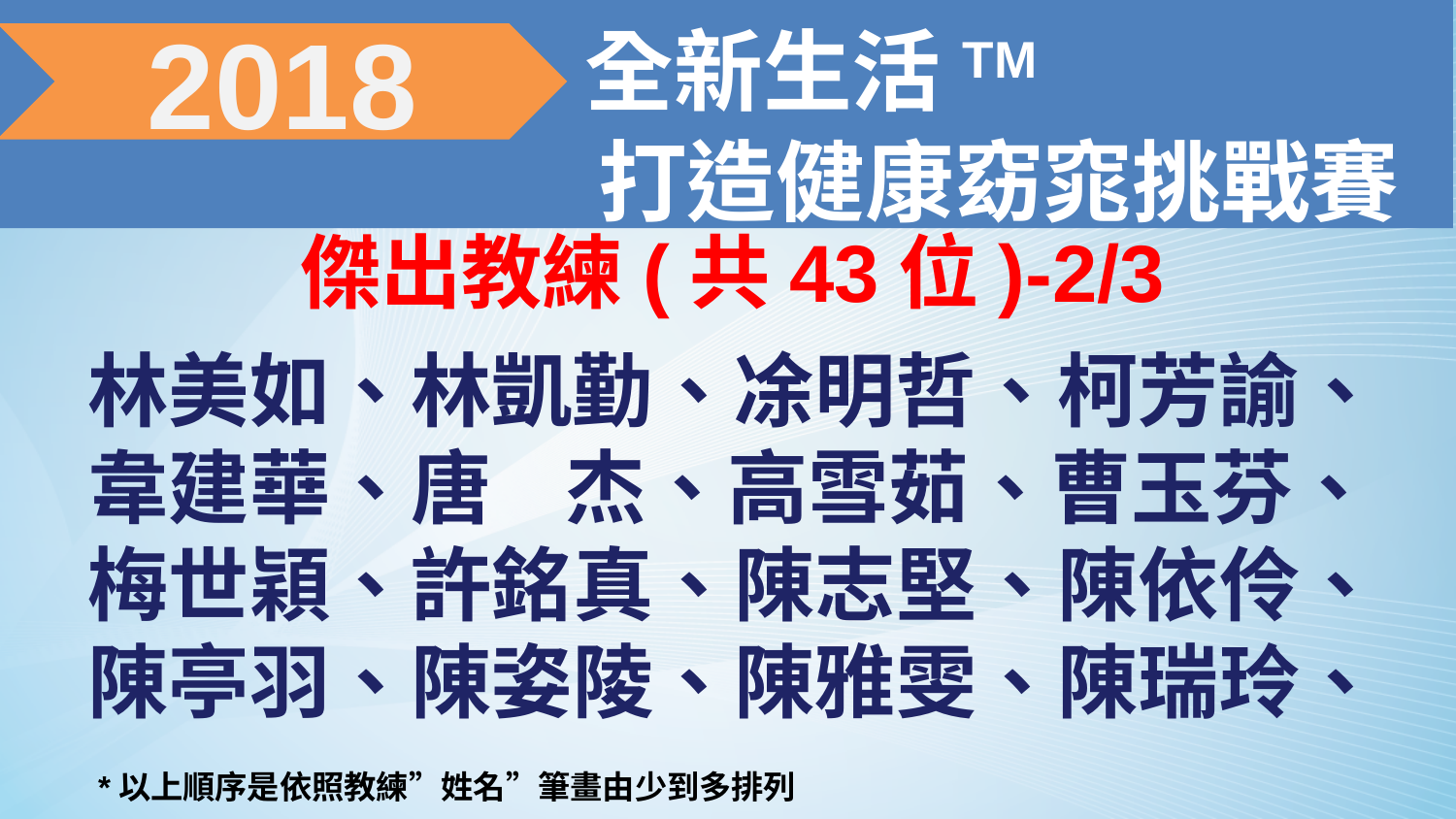

全新生活TM
                          打造健康窈窕挑戰賽
2018
傑出教練(共43位)-2/3
林美如、林凱勤、凃明哲、柯芳諭、韋建華、唐    杰、高雪茹、曹玉芬、梅世穎、許銘真、陳志堅、陳依伶、陳亭羽、陳姿陵、陳雅雯、陳瑞玲、

*以上順序是依照教練”姓名”筆畫由少到多排列